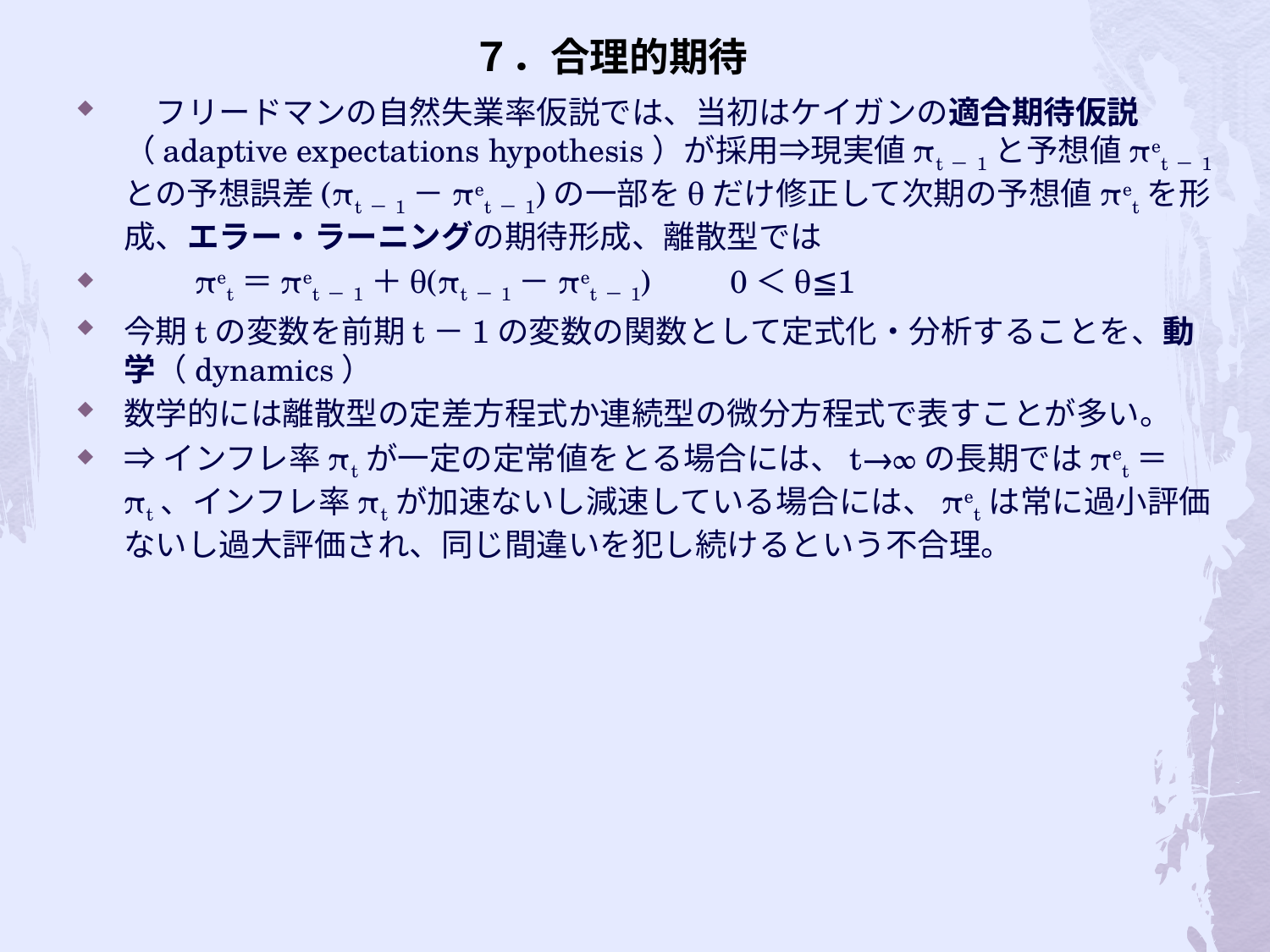

# ７．合理的期待
　フリードマンの自然失業率仮説では、当初はケイガンの適合期待仮説（adaptive expectations hypothesis）が採用⇒現実値πt－1と予想値πet－1との予想誤差(πt－1－πet－1)の一部をθだけ修正して次期の予想値πetを形成、エラー・ラーニングの期待形成、離散型では
　　πet＝πet－1＋θ(πt－1－πet－1)　　0＜θ≦1
今期tの変数を前期t－1の変数の関数として定式化・分析することを、動学（dynamics）
数学的には離散型の定差方程式か連続型の微分方程式で表すことが多い。
⇒インフレ率πtが一定の定常値をとる場合には、t→∞の長期ではπet＝πt、インフレ率πtが加速ないし減速している場合には、πetは常に過小評価ないし過大評価され、同じ間違いを犯し続けるという不合理。